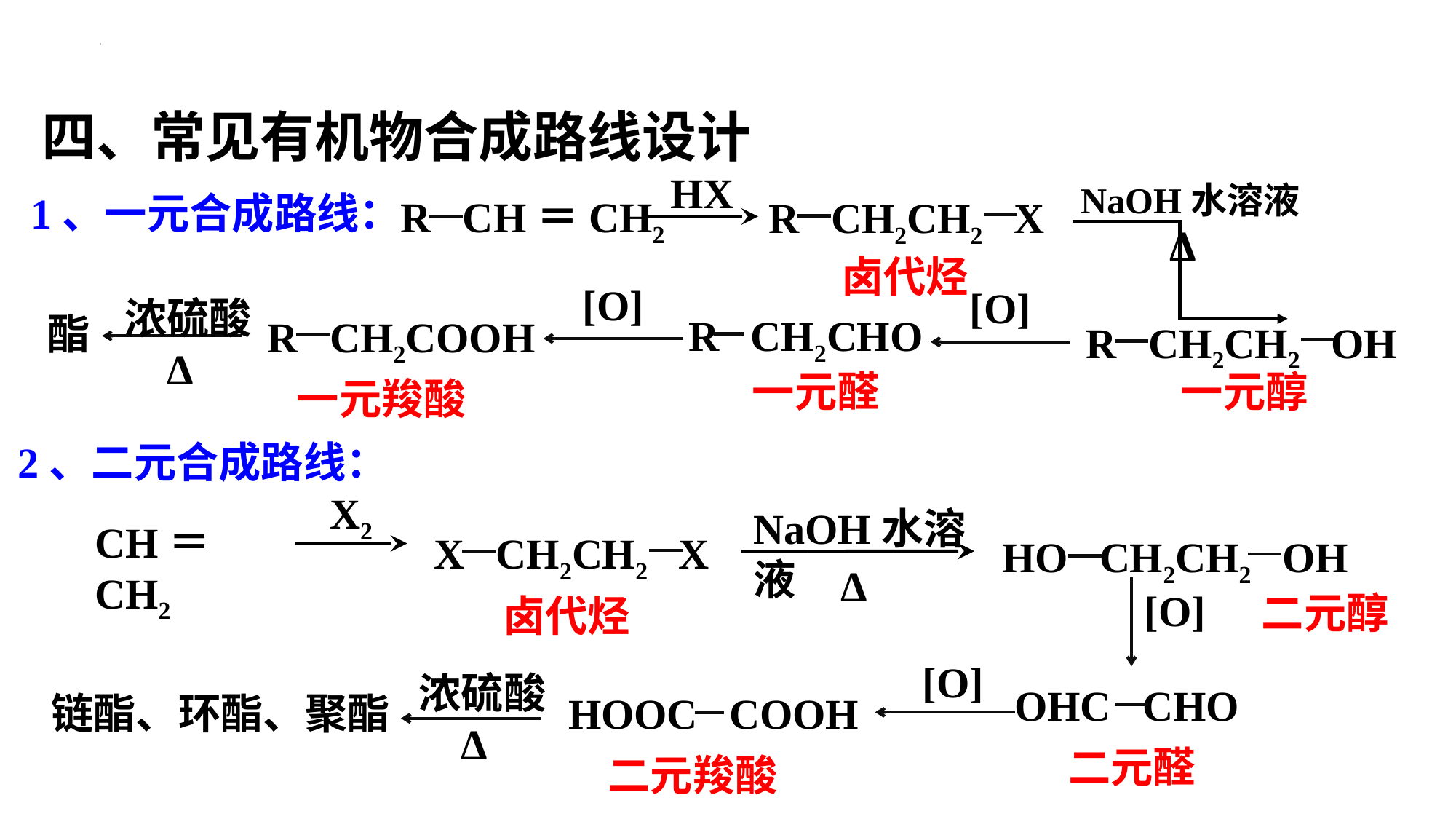

四、常见有机物合成路线设计
HX
NaOH水溶液
Δ
1、一元合成路线：
R   CH＝CH2
R   CH2CH2     X
卤代烃
[O]
[O]
浓硫酸
    Δ
酯
R   CH2CHO
R   CH2COOH
R   CH2CH2     OH
一元醛
一元醇
一元羧酸
2、二元合成路线：
X2
NaOH水溶液
Δ
CH＝CH2
X   CH2CH2     X
HO   CH2CH2     OH
[O]
二元醇
卤代烃
[O]
浓硫酸
    Δ
OHC   CHO
链酯、环酯、聚酯
HOOC   COOH
二元醛
二元羧酸